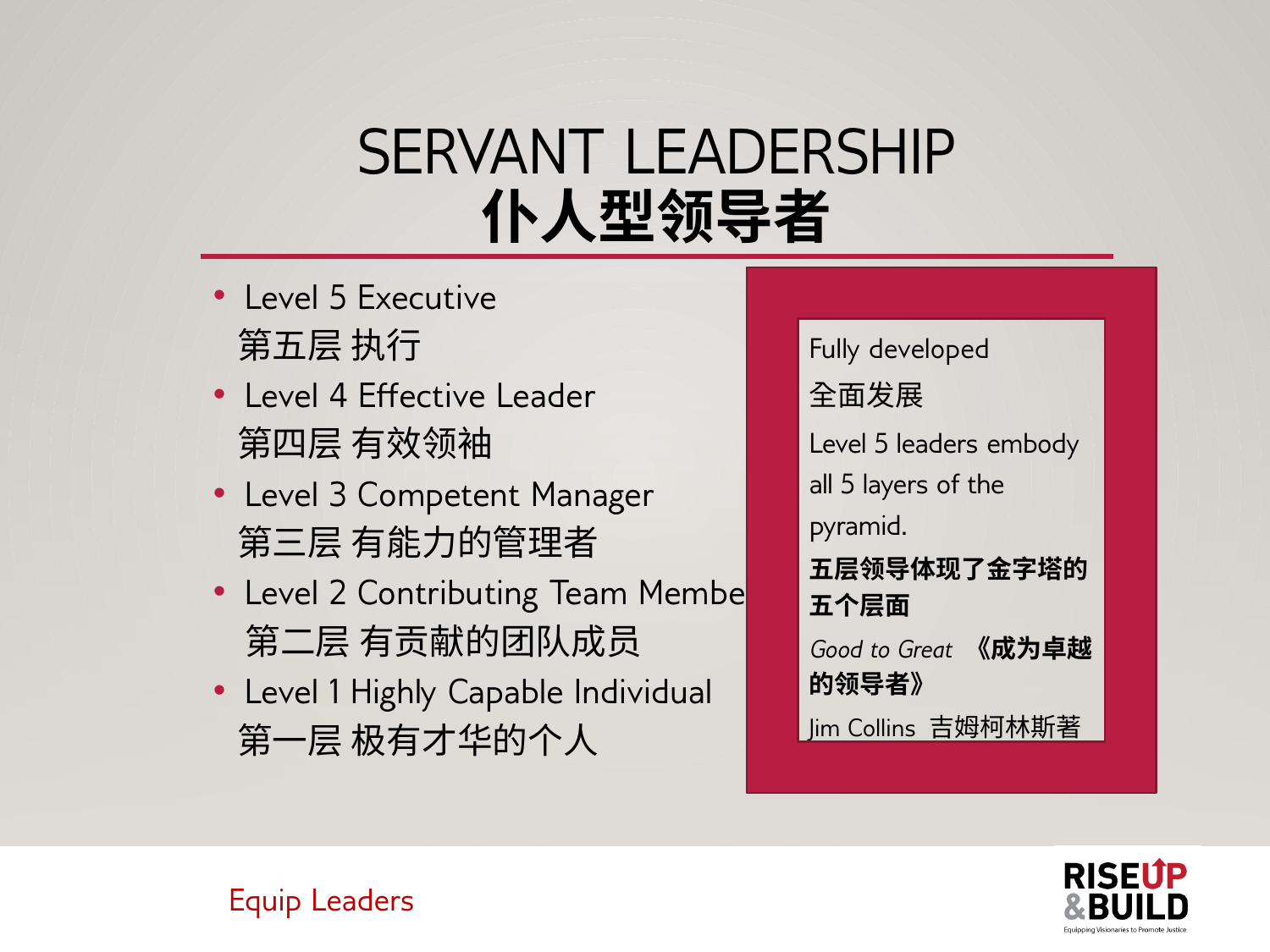

# Servant Leadership 仆人型领导者
Level 5 Executive
  第五层 执行
Level 4 Effective Leader
  第四层 有效领袖
Level 3 Competent Manager
  第三层 有能力的管理者
Level 2 Contributing Team Member
   第二层 有贡献的团队成员
Level 1 Highly Capable Individual
  第一层 极有才华的个人

Fully developed
全面发展
Level 5 leaders embody all 5 layers of the pyramid.
五层领导体现了金字塔的五个层面
Good to Great 《成为卓越的领导者》
Jim Collins 吉姆柯林斯著
Equip Leaders